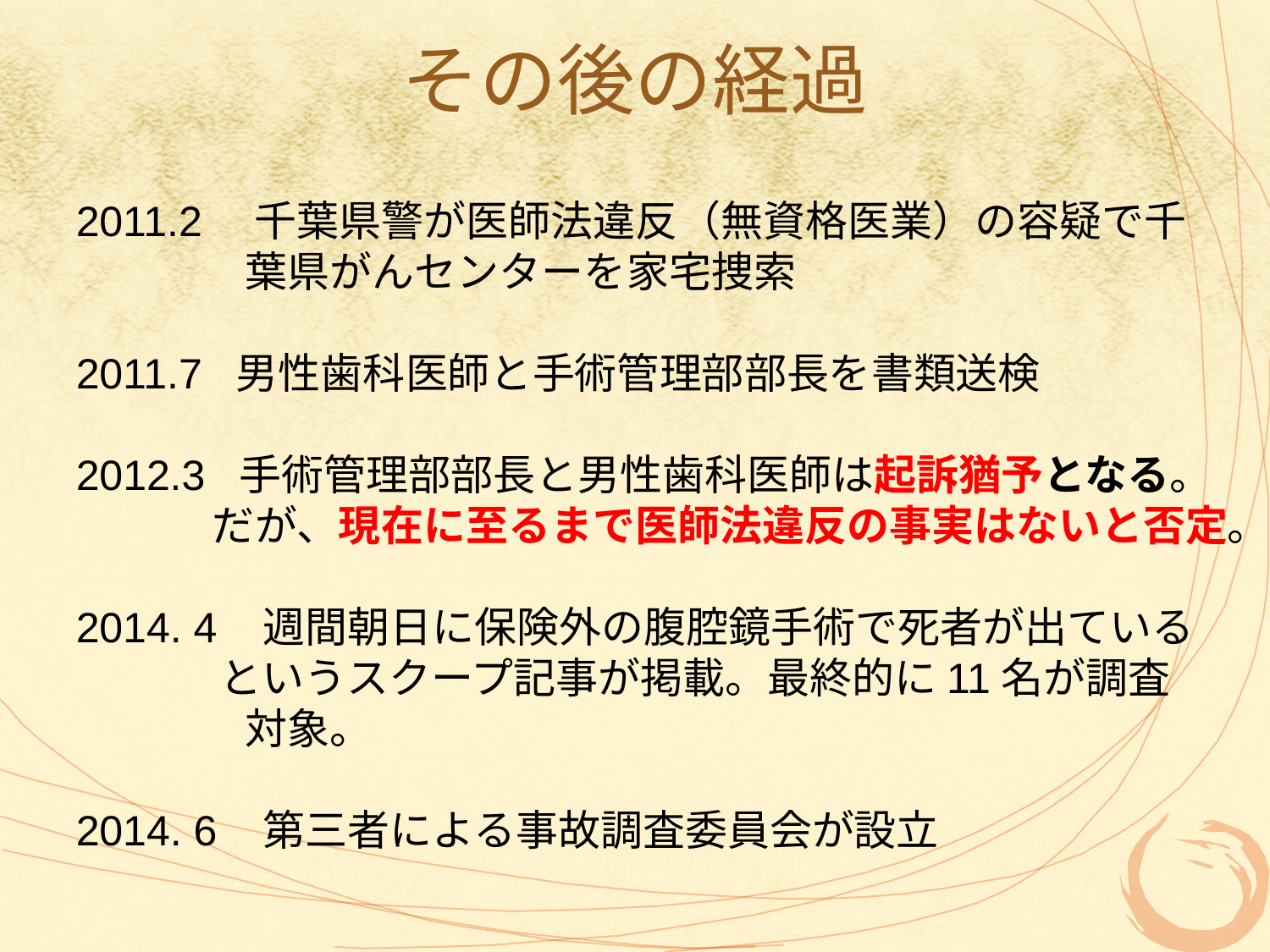

# その後の経過
2011.2　千葉県警が医師法違反（無資格医業）の容疑で千
　　　　葉県がんセンターを家宅捜索

2011.7  男性歯科医師と手術管理部部長を書類送検

.3  手術管理部部長と男性歯科医師は起訴猶予となる。
　　　 だが、現在に至るまで医師法違反の事実はないと否定。

2014. 4   週間朝日に保険外の腹腔鏡手術で死者が出ている
              というスクープ記事が掲載。最終的に11名が調査
　　　　対象。

2014. 6   第三者による事故調査委員会が設立